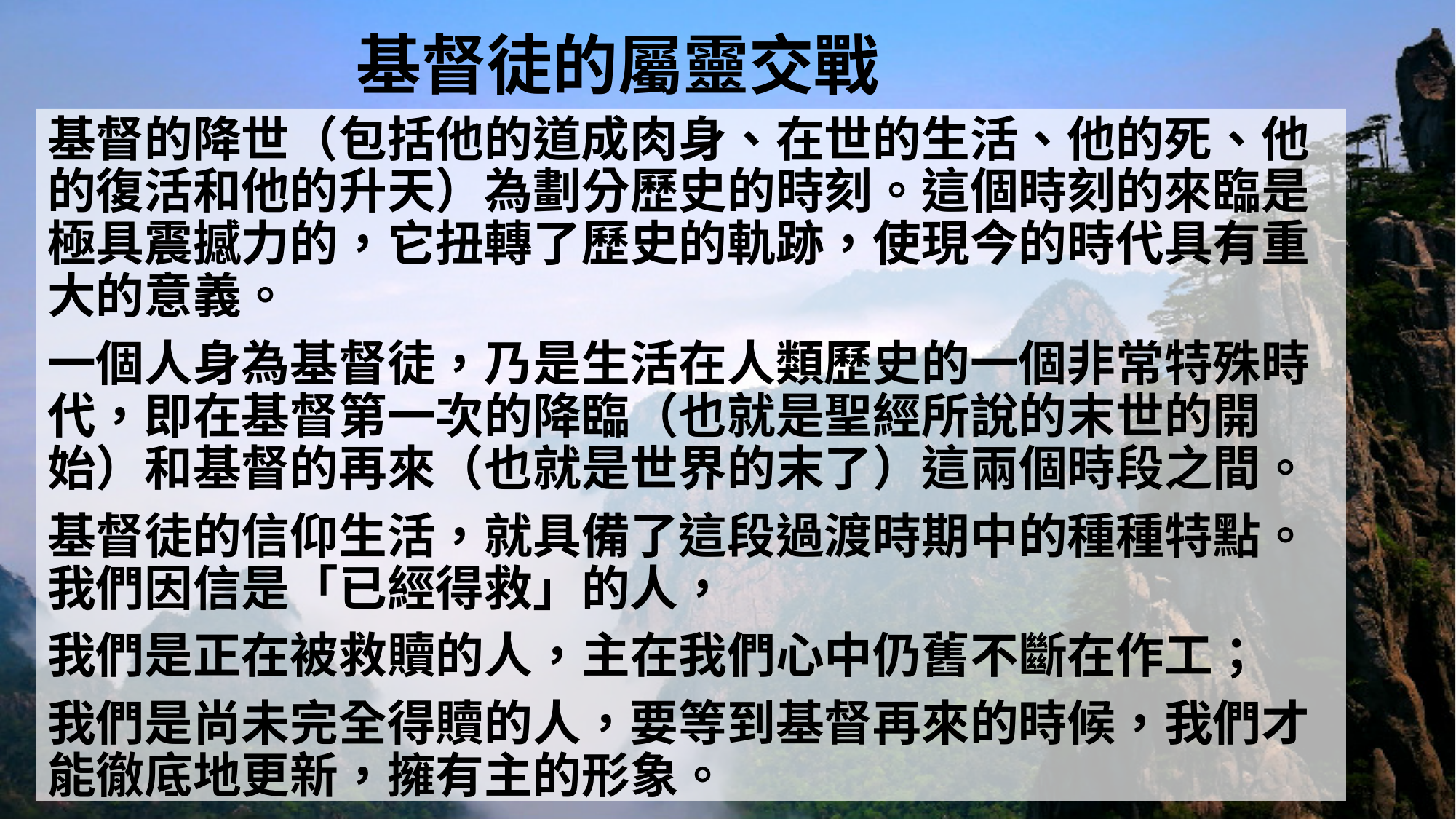

# 基督徒的屬靈交戰
基督的降世（包括他的道成肉身、在世的生活、他的死、他的復活和他的升天）為劃分歷史的時刻。這個時刻的來臨是極具震撼力的，它扭轉了歷史的軌跡，使現今的時代具有重大的意義。
一個人身為基督徒，乃是生活在人類歷史的一個非常特殊時代，即在基督第一次的降臨（也就是聖經所說的末世的開始）和基督的再來（也就是世界的末了）這兩個時段之間。
基督徒的信仰生活，就具備了這段過渡時期中的種種特點。我們因信是「已經得救」的人，
我們是正在被救贖的人，主在我們心中仍舊不斷在作工；
我們是尚未完全得贖的人，要等到基督再來的時候，我們才能徹底地更新，擁有主的形象。